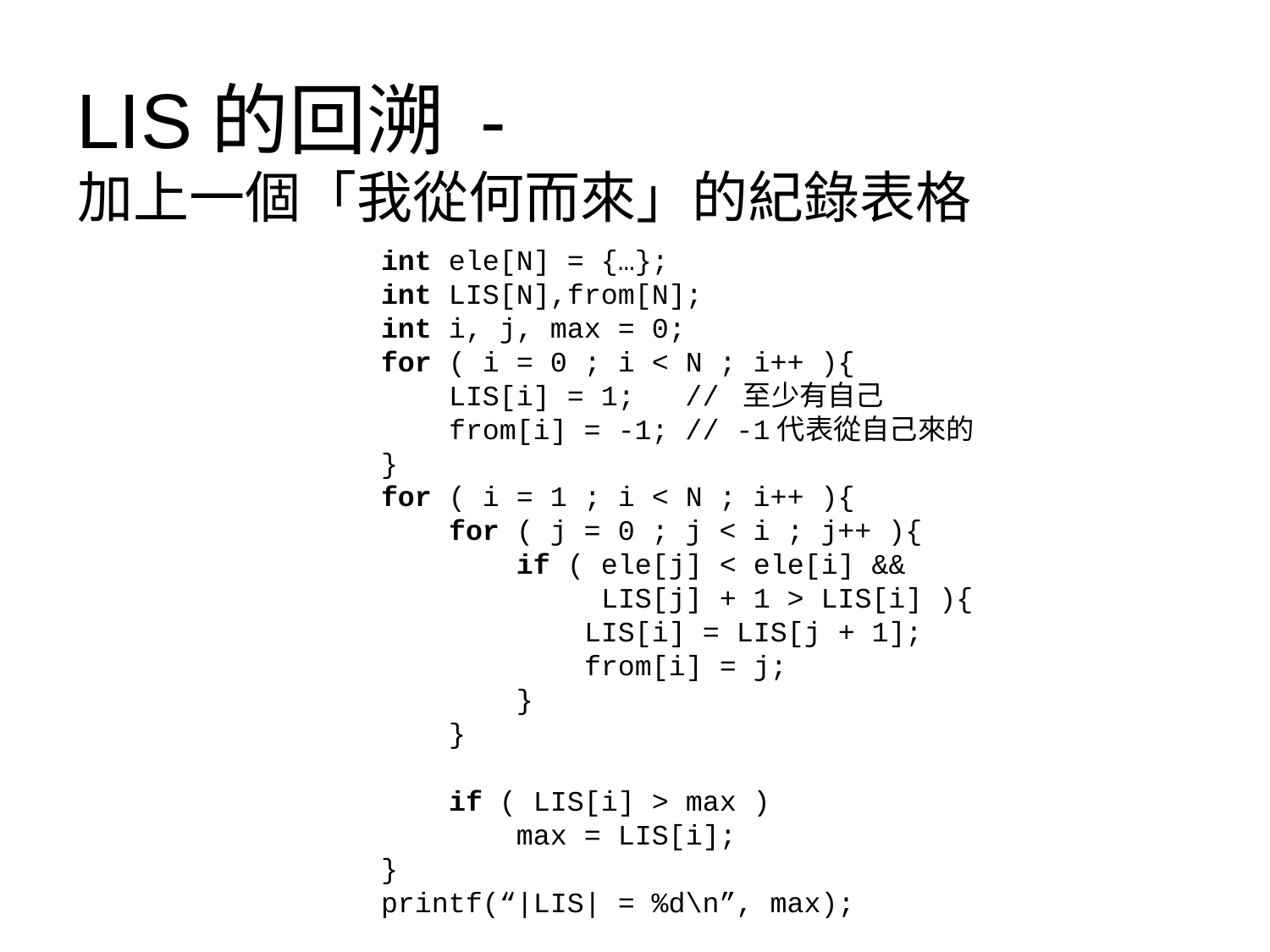

# LIS的回溯 -
加上一個「我從何而來」的紀錄表格
int ele[N] = {…};
int LIS[N],from[N];
int i, j, max = 0;
for ( i = 0 ; i < N ; i++ ){
    LIS[i] = 1;   // 至少有自己
    from[i] = -1; // -1代表從自己來的
}
for ( i = 1 ; i < N ; i++ ){
    for ( j = 0 ; j < i ; j++ ){
        if ( ele[j] < ele[i] &&
             LIS[j] + 1 > LIS[i] ){
            LIS[i] = LIS[j + 1];
            from[i] = j;
        }
    }

    if ( LIS[i] > max )
        max = LIS[i];
}
printf(“|LIS| = %d\n”, max);